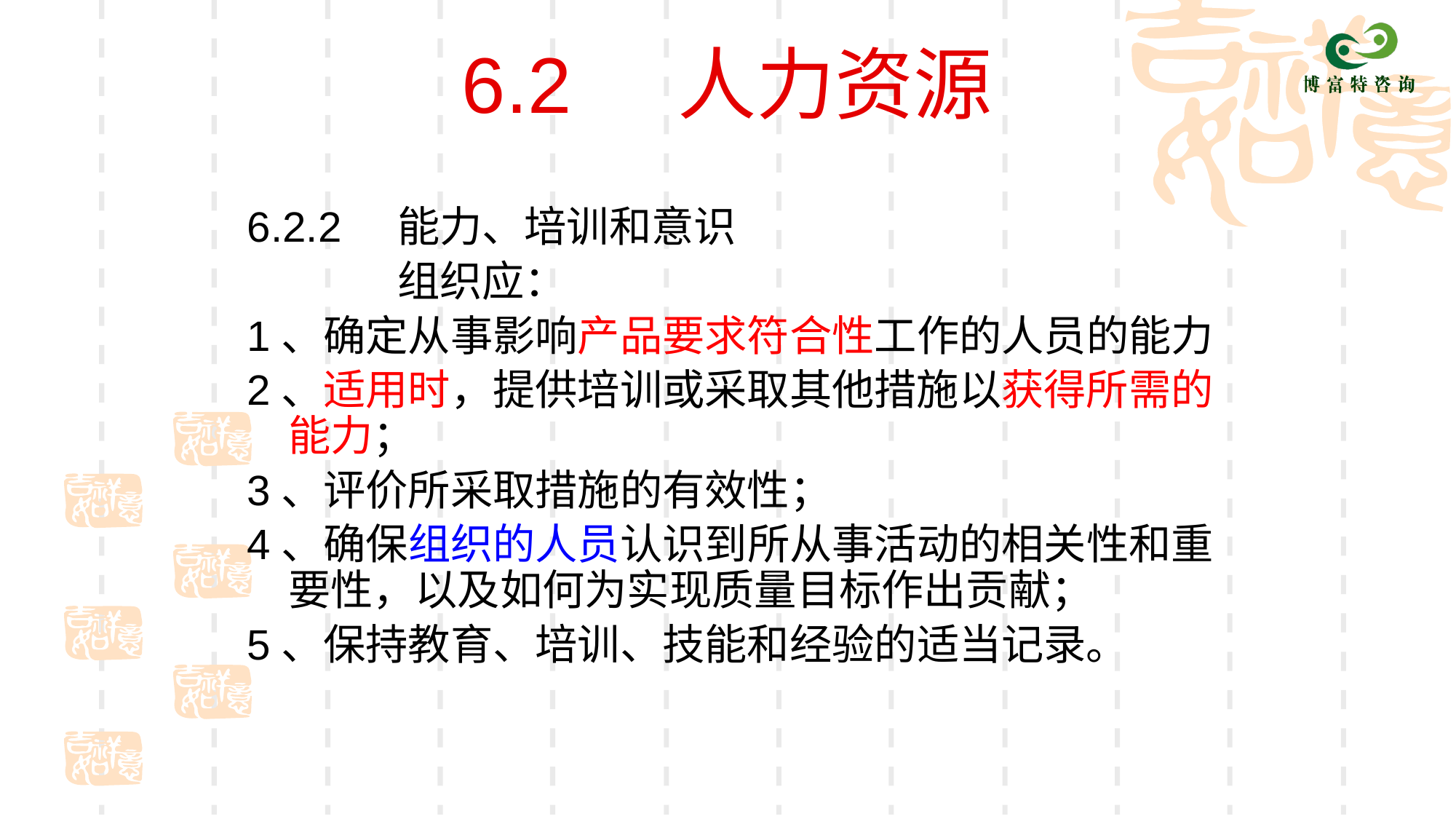

# 6.2    人力资源
6.2.2	能力、培训和意识
		组织应：
1、确定从事影响产品要求符合性工作的人员的能力
2、适用时，提供培训或采取其他措施以获得所需的能力；
3、评价所采取措施的有效性；
4、确保组织的人员认识到所从事活动的相关性和重要性，以及如何为实现质量目标作出贡献；
5、保持教育、培训、技能和经验的适当记录。